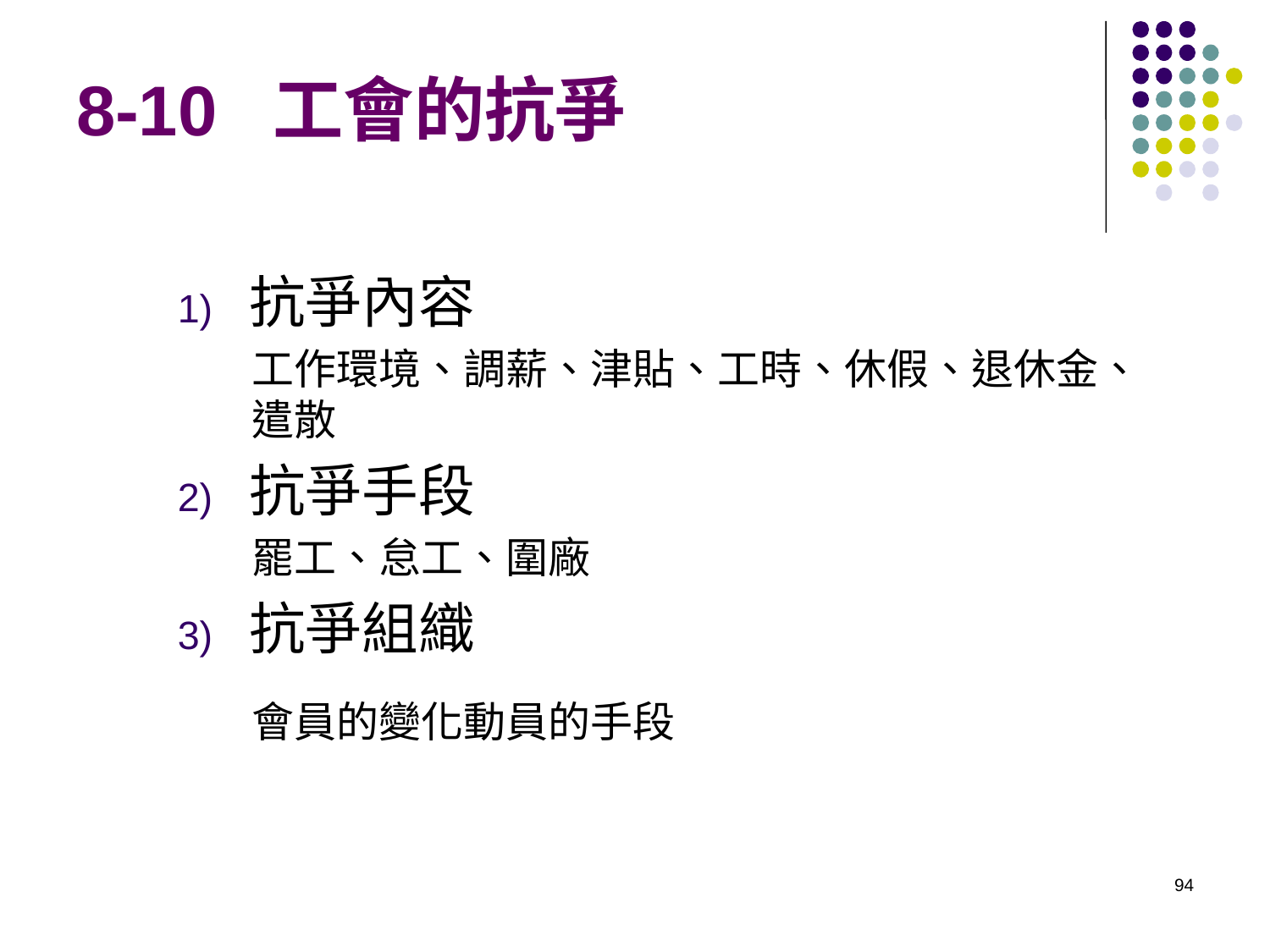

# 8-10  工會的抗爭
抗爭內容
工作環境、調薪、津貼、工時、休假、退休金、遣散
抗爭手段
罷工、怠工、圍廠
抗爭組織
會員的變化動員的手段
94